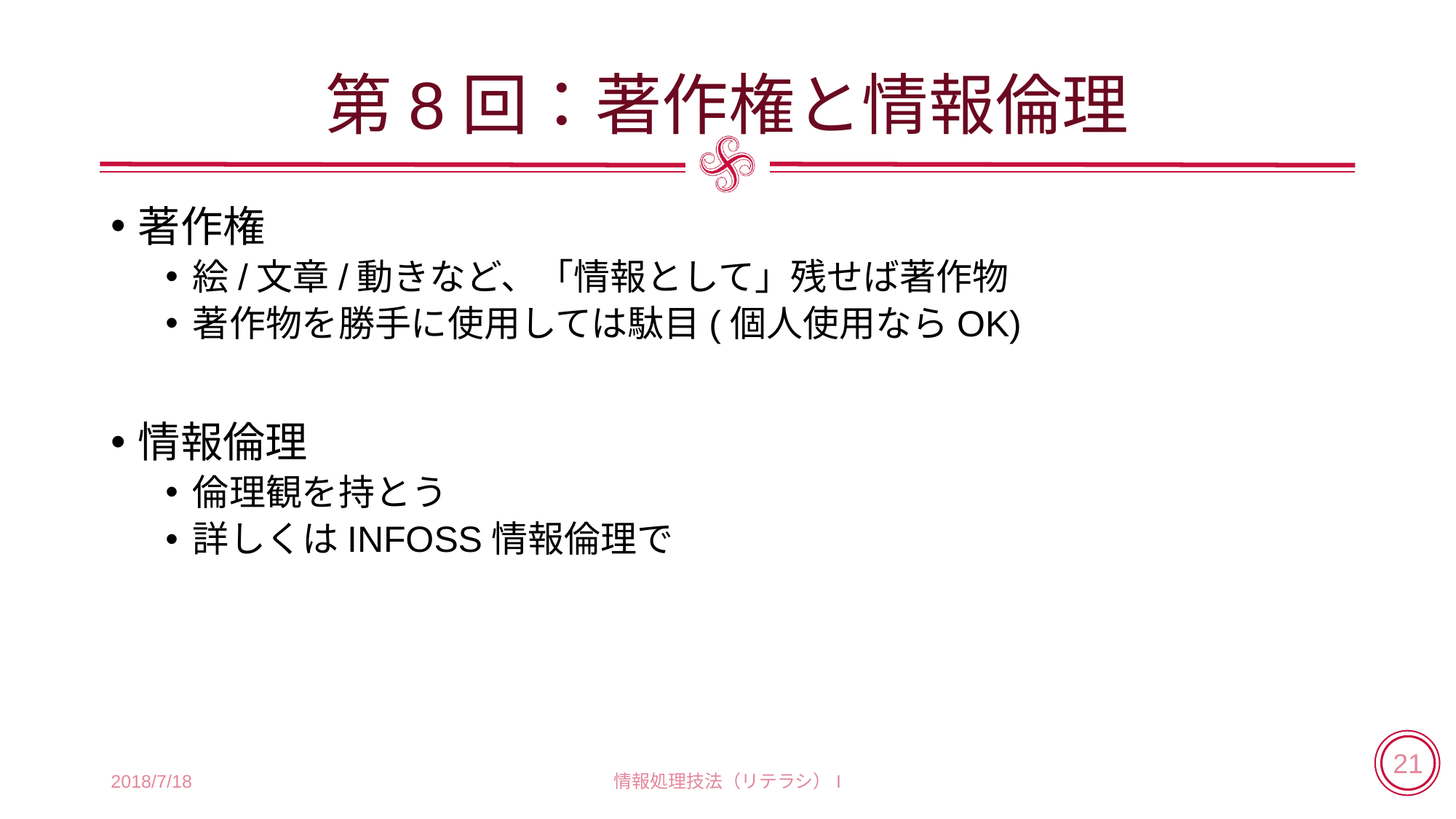

# 第8回：著作権と情報倫理
著作権
絵/文章/動きなど、「情報として」残せば著作物
著作物を勝手に使用しては駄目(個人使用ならOK)

情報倫理
倫理観を持とう
詳しくはINFOSS情報倫理で

2018/7/18
情報処理技法（リテラシ）I